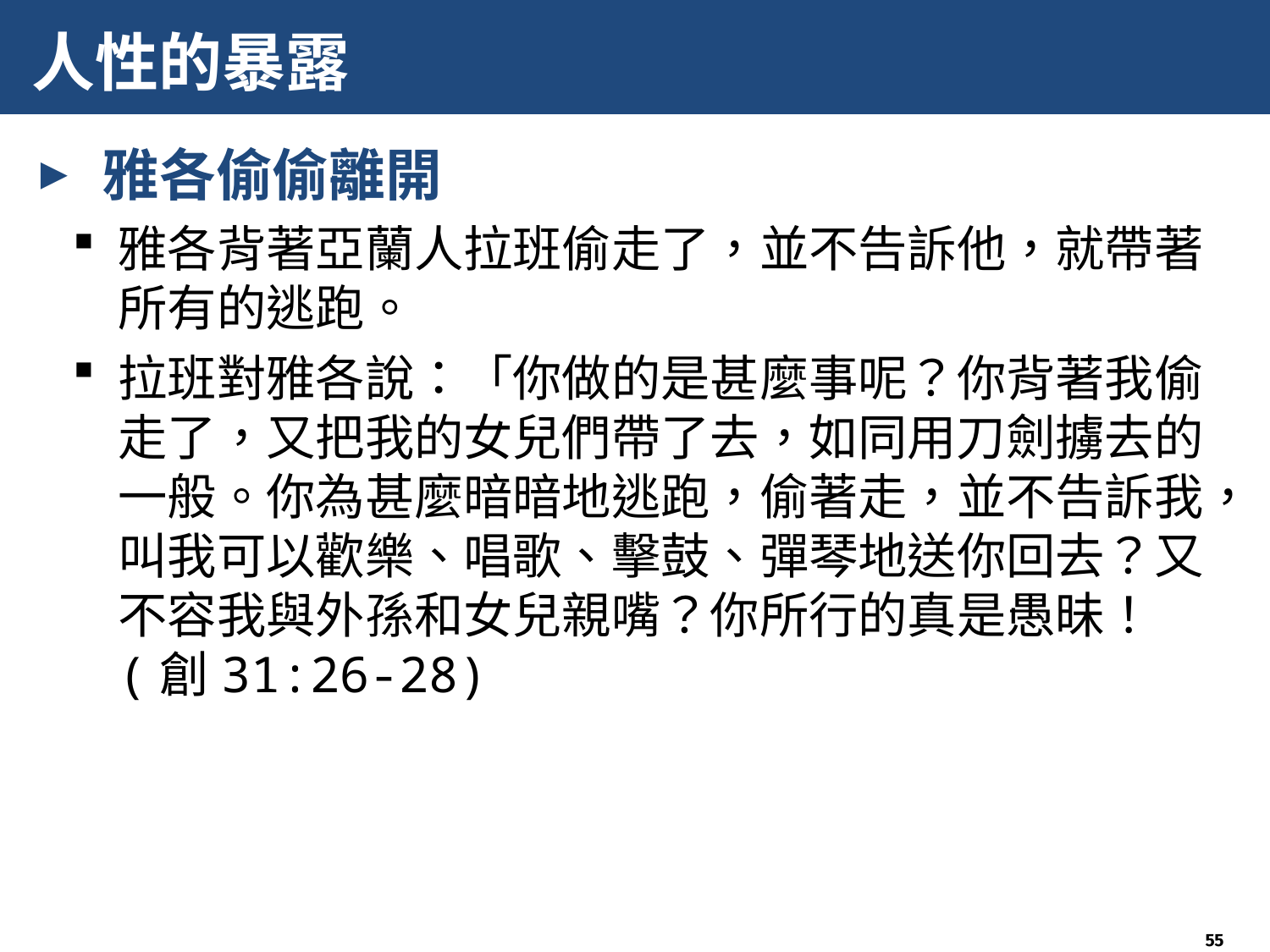

# 人性的暴露
 雅各偷偷離開
雅各背著亞蘭人拉班偷走了，並不告訴他，就帶著所有的逃跑。
拉班對雅各說：「你做的是甚麼事呢？你背著我偷走了，又把我的女兒們帶了去，如同用刀劍擄去的一般。你為甚麼暗暗地逃跑，偷著走，並不告訴我，叫我可以歡樂、唱歌、擊鼓、彈琴地送你回去？又不容我與外孫和女兒親嘴？你所行的真是愚昧！(創31:26-28)